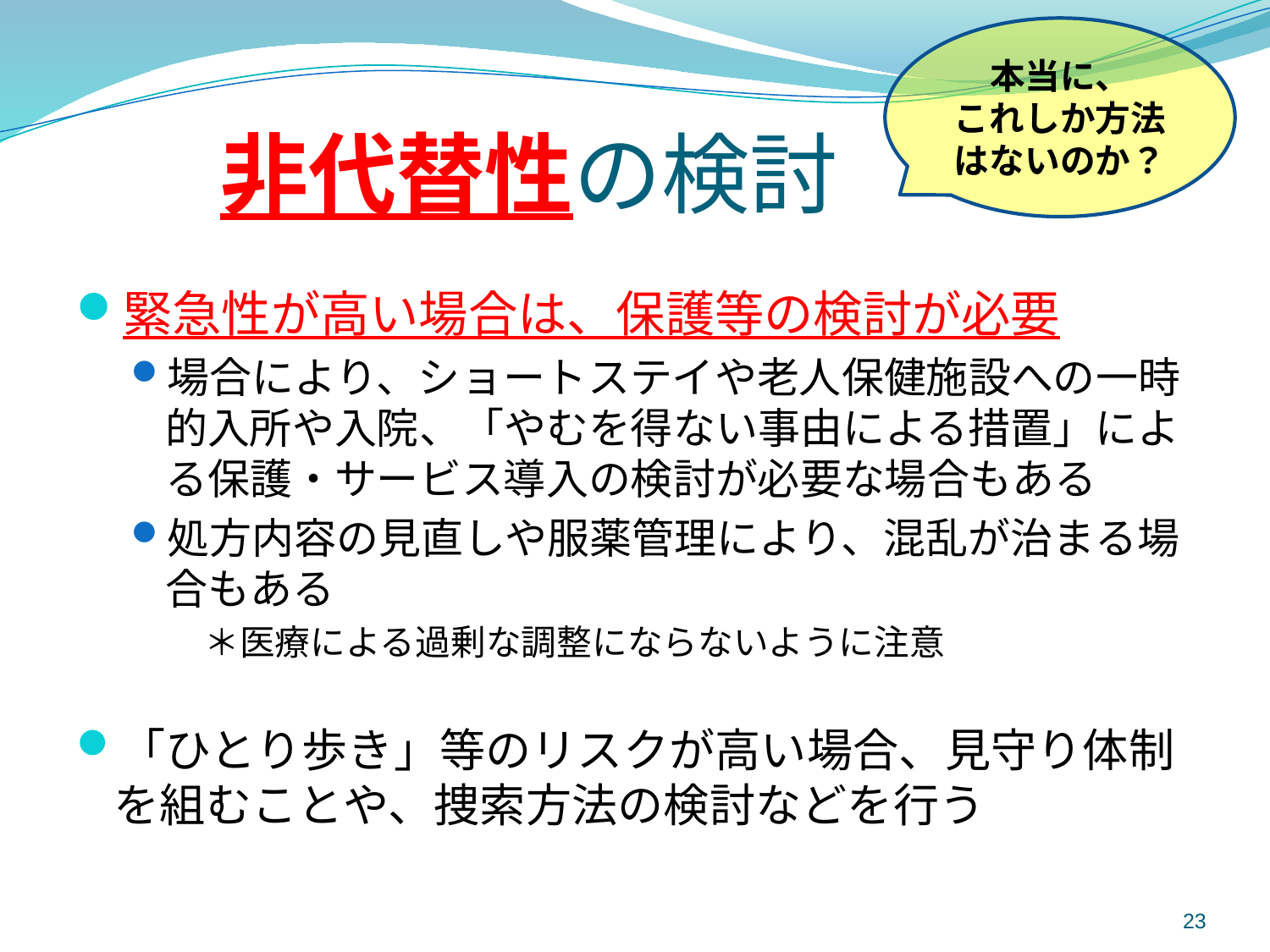

本当に、
これしか方法はないのか？
# 非代替性の検討

緊急性が高い場合は、保護等の検討が必要
場合により、ショートステイや老人保健施設への一時的入所や入院、「やむを得ない事由による措置」による保護・サービス導入の検討が必要な場合もある
処方内容の見直しや服薬管理により、混乱が治まる場合もある
　＊医療による過剰な調整にならないように注意

「ひとり歩き」等のリスクが高い場合、見守り体制を組むことや、捜索方法の検討などを行う

23